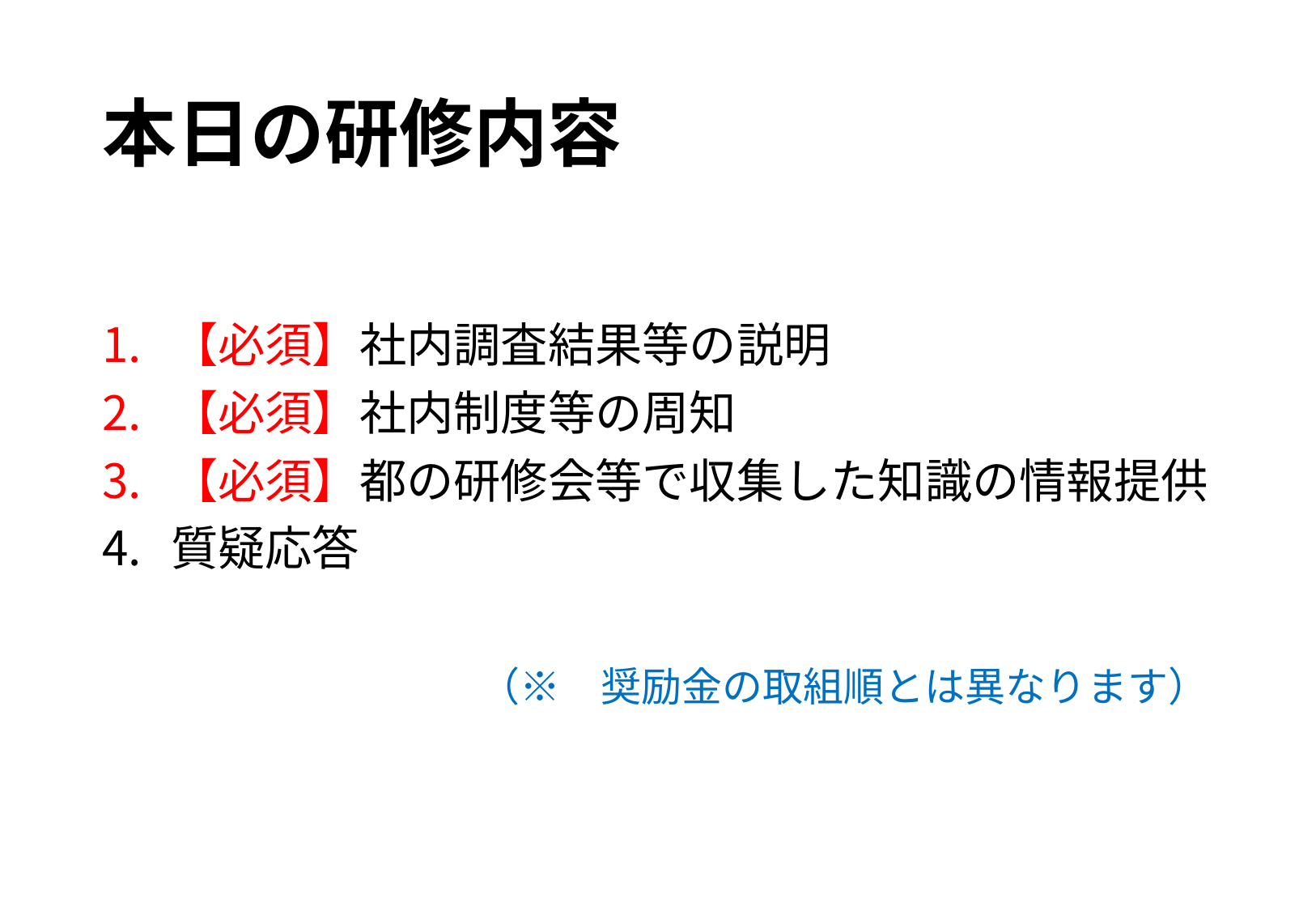

# 本日の研修内容

【必須】社内調査結果等の説明
【必須】社内制度等の周知
【必須】都の研修会等で収集した知識の情報提供
質疑応答

　　　　　　　　（※　奨励金の取組順とは異なります）